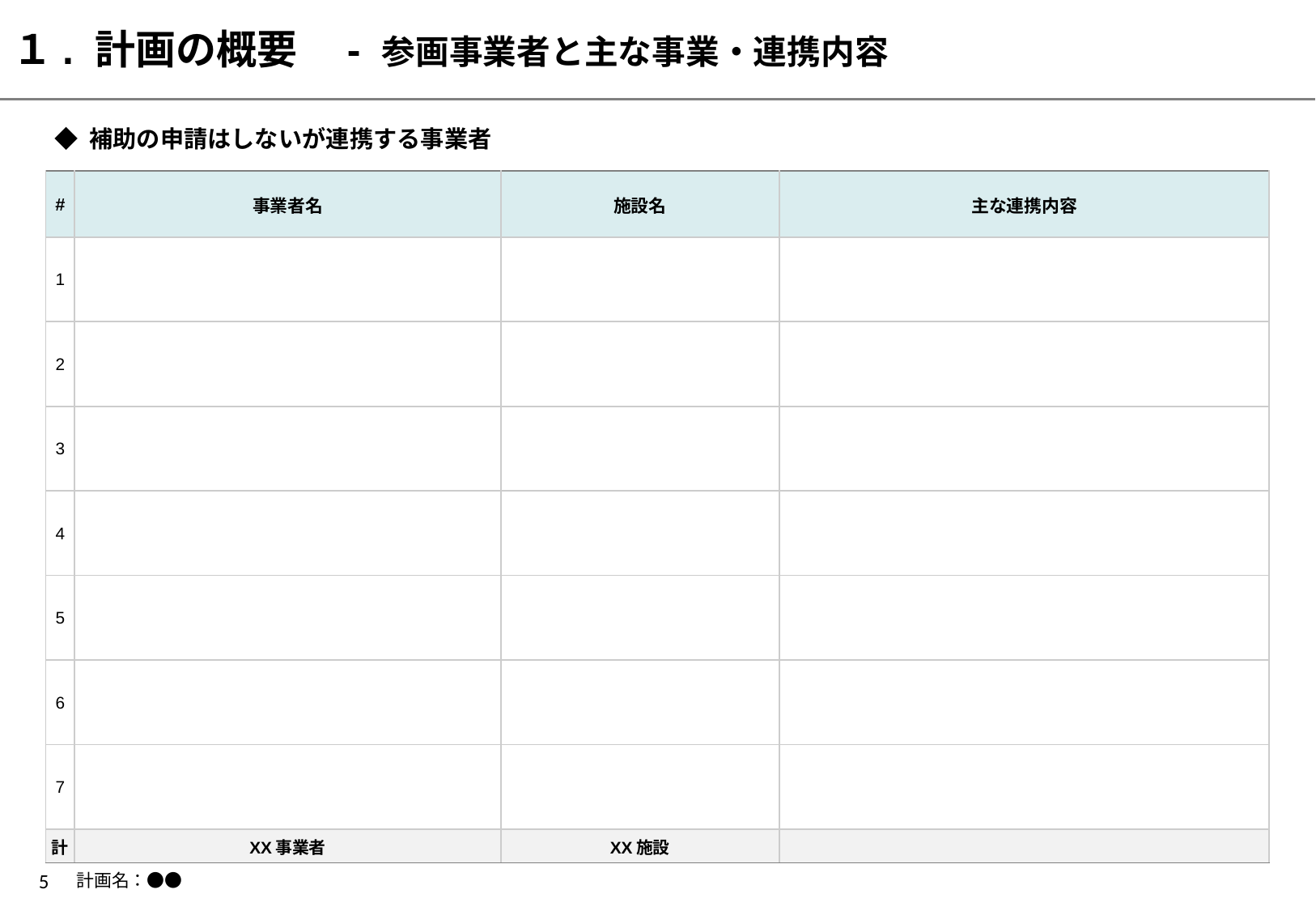

１. 計画の概要　- 参画事業者と主な事業・連携内容
◆ 補助の申請はしないが連携する事業者
| # | 事業者名 | 施設名 | 主な連携内容 |
| --- | --- | --- | --- |
| 1 |  |  |  |
| 2 |  |  |  |
| 3 |  |  |  |
| 4 |  |  |  |
| 5 |  |  |  |
| 6 |  |  |  |
| 7 |  |  |  |
| 計 | XX事業者 | XX施設 |  |
計画名：●●
5